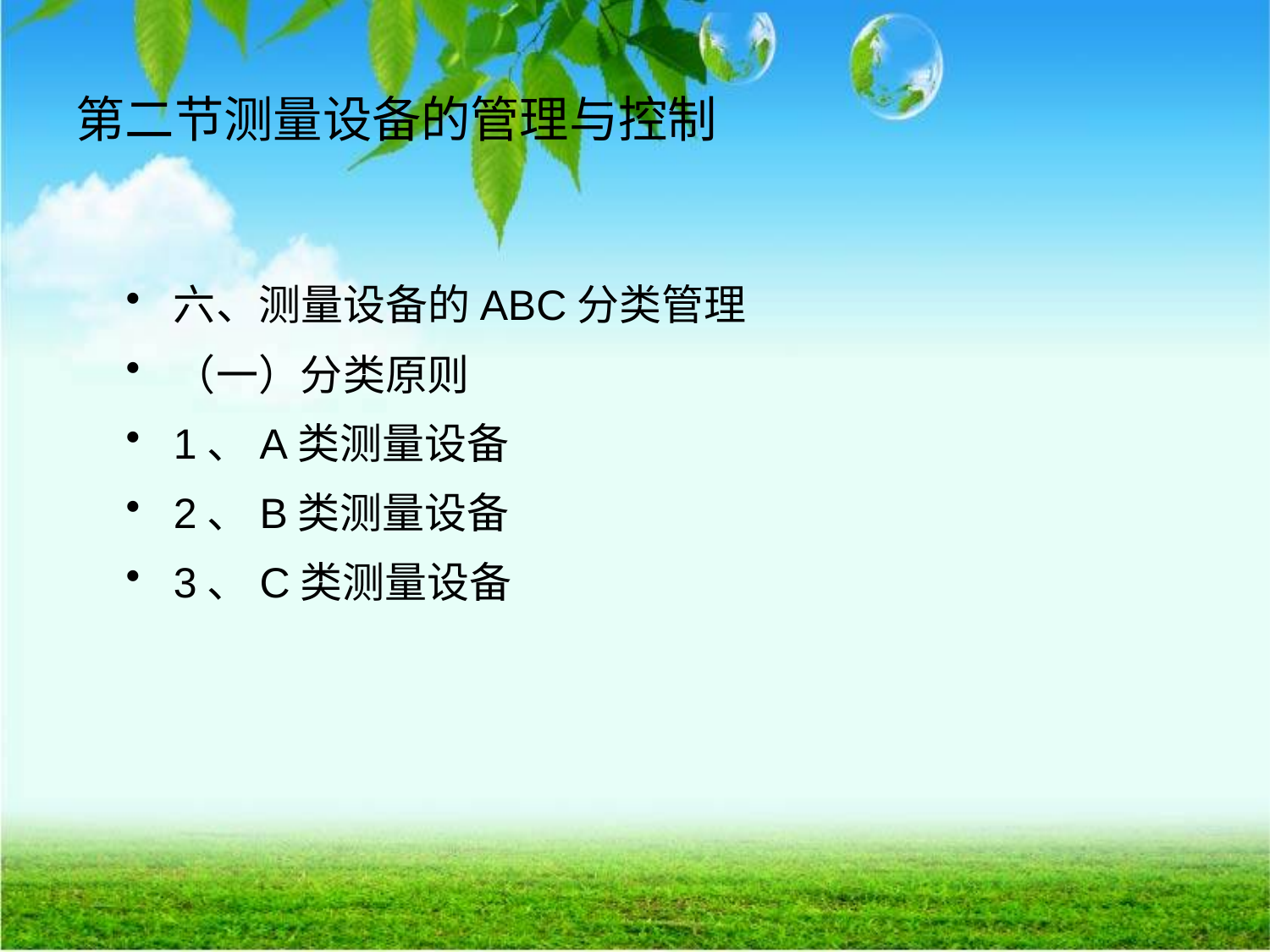

# 第二节测量设备的管理与控制
六、测量设备的ABC分类管理
（一）分类原则
1、A类测量设备
2、B类测量设备
3、C类测量设备